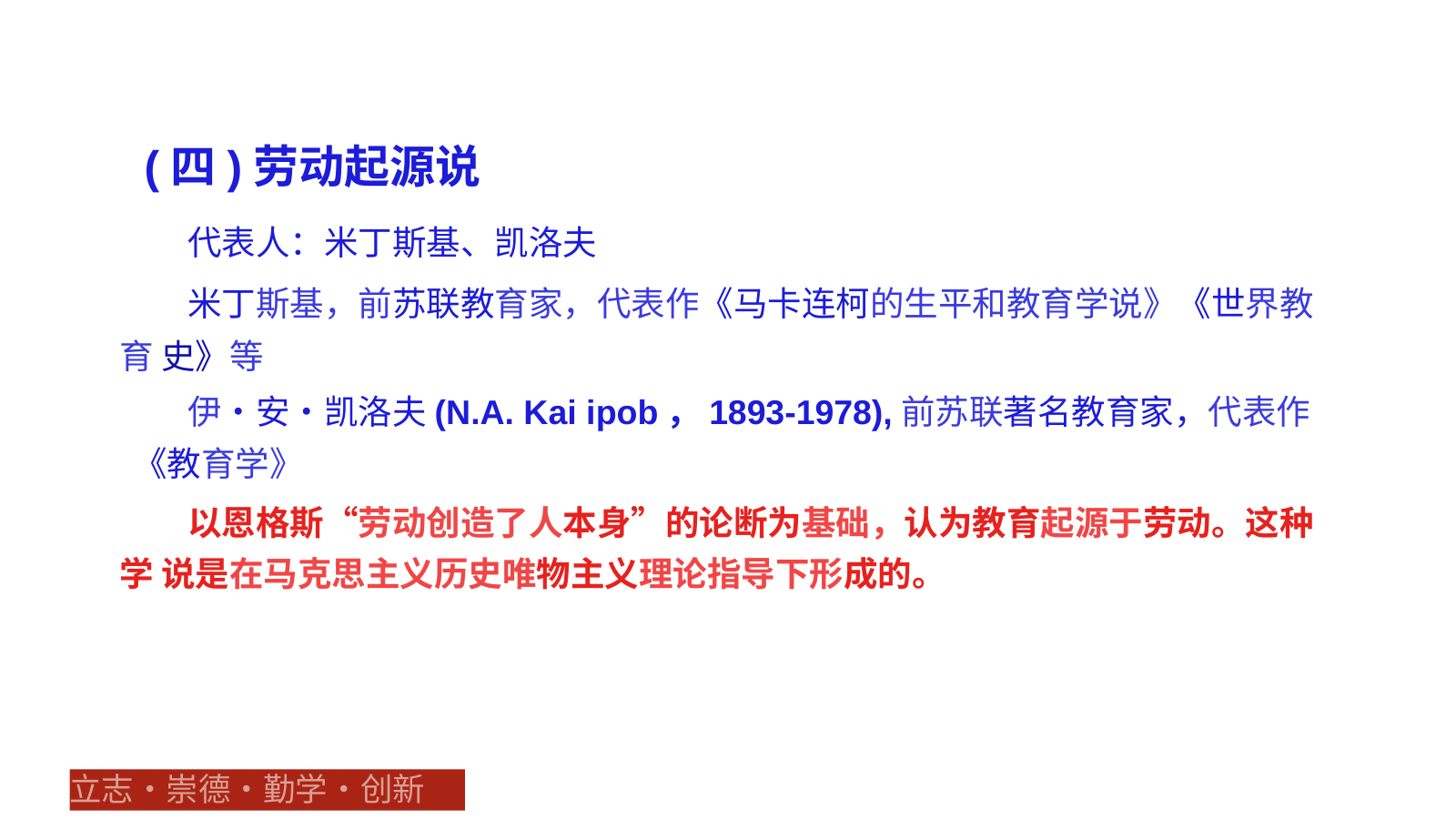

(四)劳动起源说
代表人：米丁斯基、凯洛夫
米丁斯基，前苏联教育家，代表作《马卡连柯的生平和教育学说》《世界教育 史》等
伊•安•凯洛夫(N.A. Kai ipob，1893-1978),前苏联著名教育家，代表作
《教育学》
以恩格斯“劳动创造了人本身”的论断为基础，认为教育起源于劳动。这种学 说是在马克思主义历史唯物主义理论指导下形成的。
立志•崇德•勤学•创新